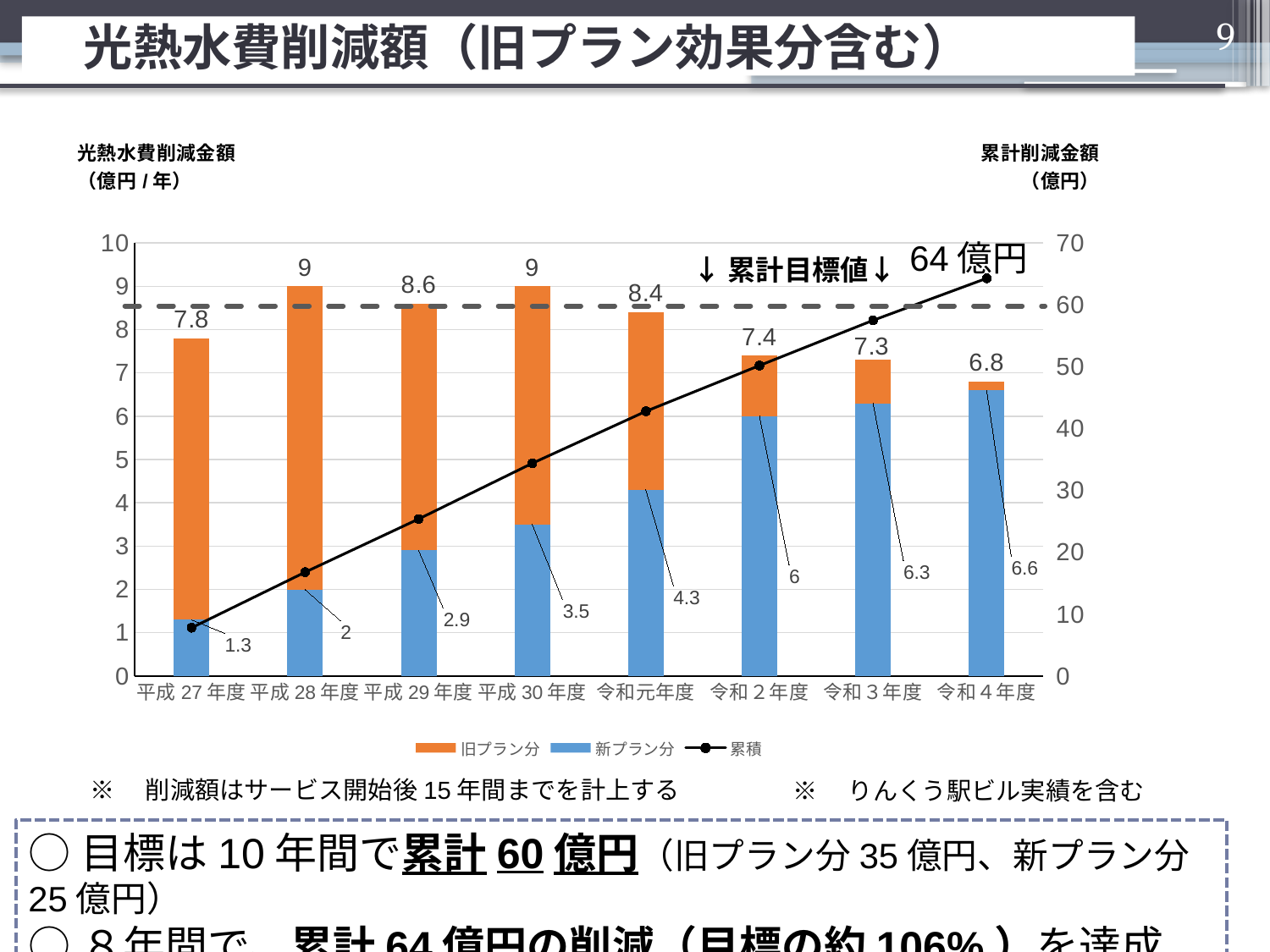

9
　光熱水費削減額（旧プラン効果分含む）

### Chart

| Category | 旧プラン分 | 新プラン分 | 累積 |
|---|---|---|---|
| 平成27年度 | 7.8 | 1.3 | 7.8 |
| 平成28年度 | 9.0 | 2.0 | 16.8 |
| 平成29年度 | 8.6 | 2.9 | 25.4 |
| 平成30年度 | 9.0 | 3.5 | 34.4 |
| 令和元年度 | 8.4 | 4.3 | 42.8 |
| 令和２年度 | 7.4 | 6.0 | 50.199999999999996 |
| 令和３年度 | 7.3 | 6.3 | 57.49999999999999 |
| 令和４年度 | 6.8 | 6.6 | 64.3 |
64億円
↓累計目標値↓

※　削減額はサービス開始後15年間までを計上する
※　りんくう駅ビル実績を含む
○目標は10年間で累計60億円（旧プラン分35億円、新プラン分25億円）
○８年間で、累計64億円の削減（目標の約106%）を達成